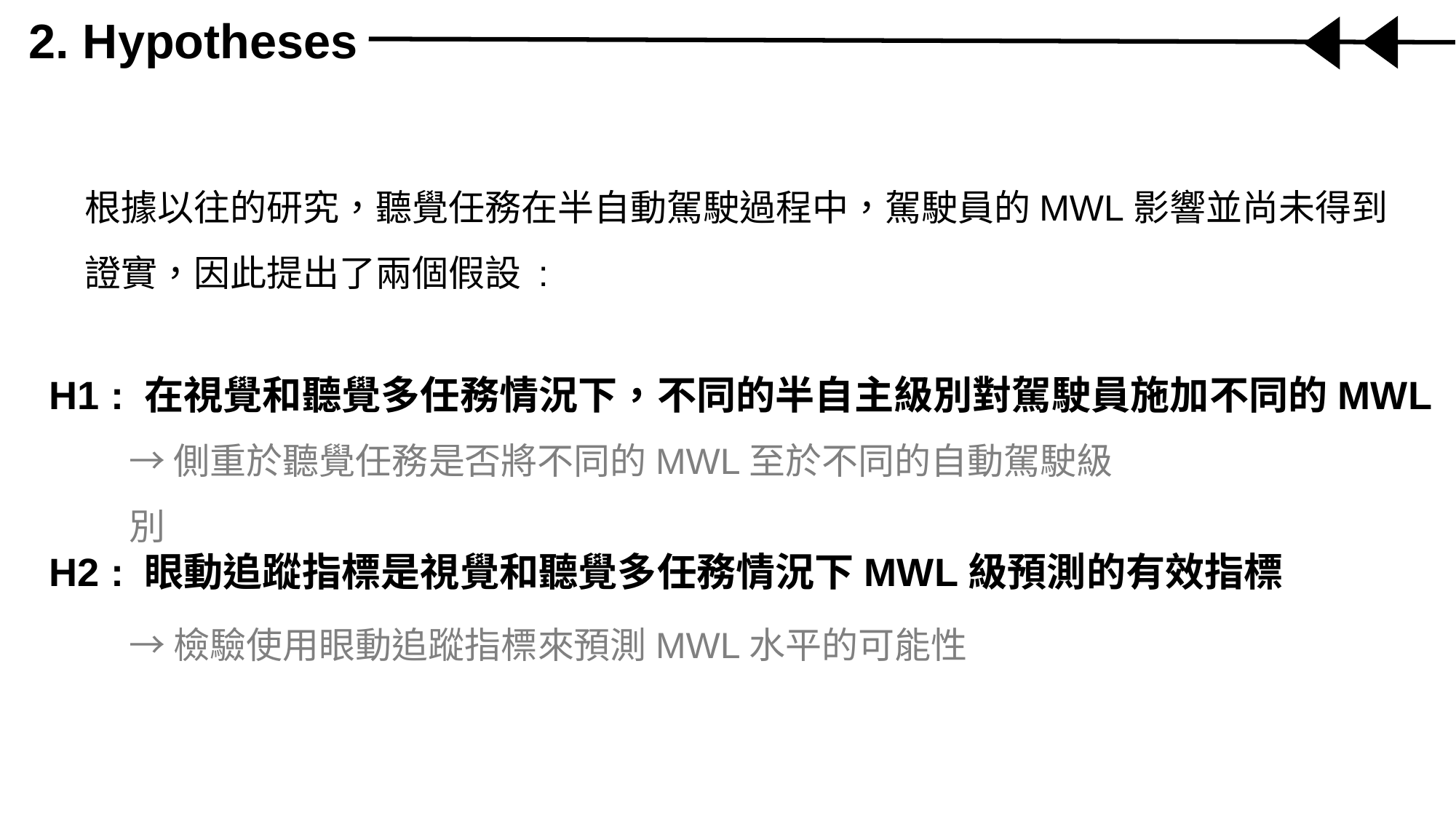

2. Hypotheses

根據以往的研究，聽覺任務在半自動駕駛過程中，駕駛員的MWL影響並尚未得到證實，因此提出了兩個假設 :
H1 : 在視覺和聽覺多任務情況下，不同的半自主級別對駕駛員施加不同的MWL
→側重於聽覺任務是否將不同的MWL至於不同的自動駕駛級別
H2 : 眼動追蹤指標是視覺和聽覺多任務情況下MWL級預測的有效指標
→檢驗使用眼動追蹤指標來預測MWL水平的可能性